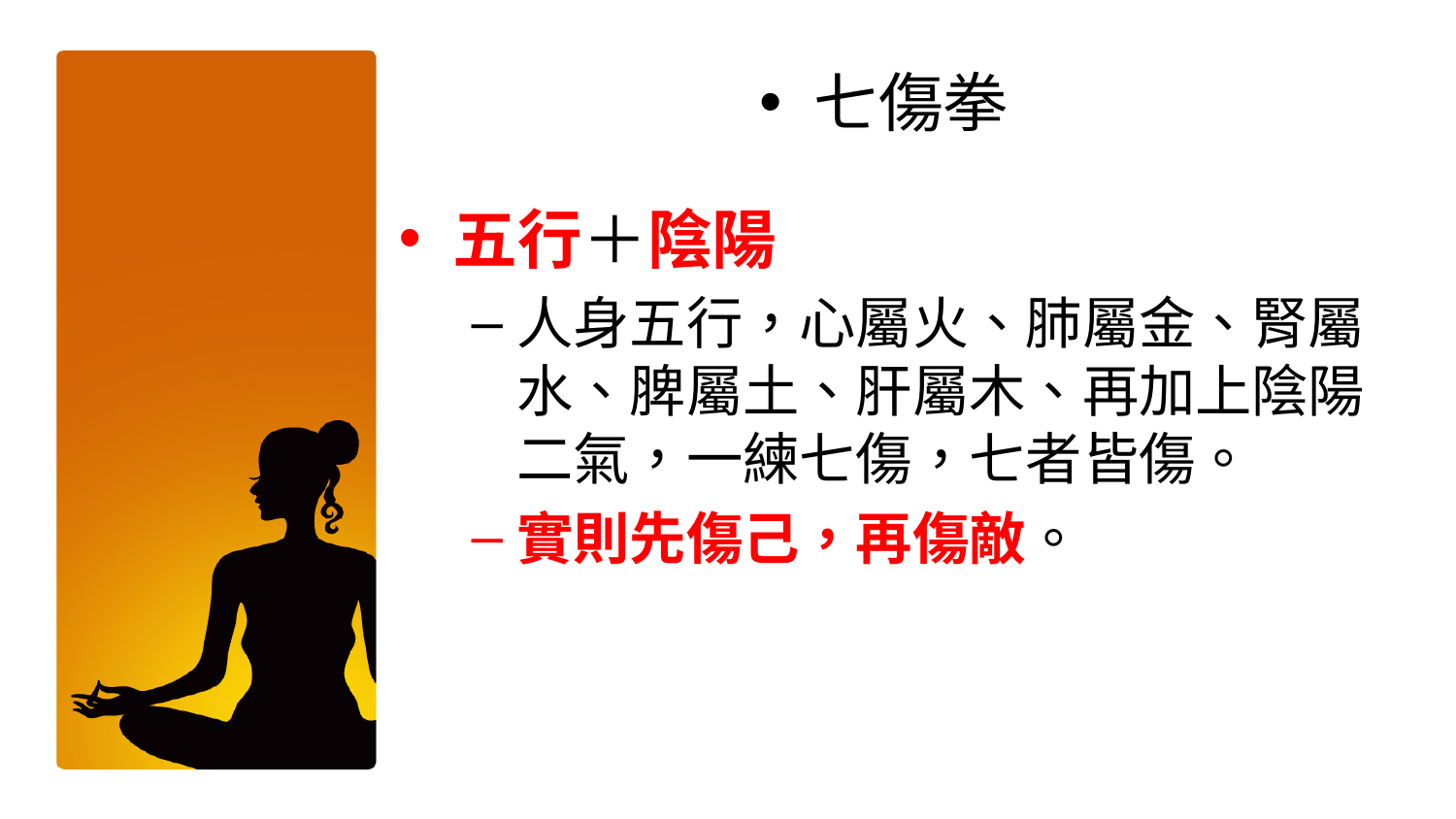

七傷拳
五行＋陰陽
人身五行，心屬火、肺屬金、腎屬水、脾屬土、肝屬木、再加上陰陽二氣，一練七傷，七者皆傷。
實則先傷己，再傷敵。